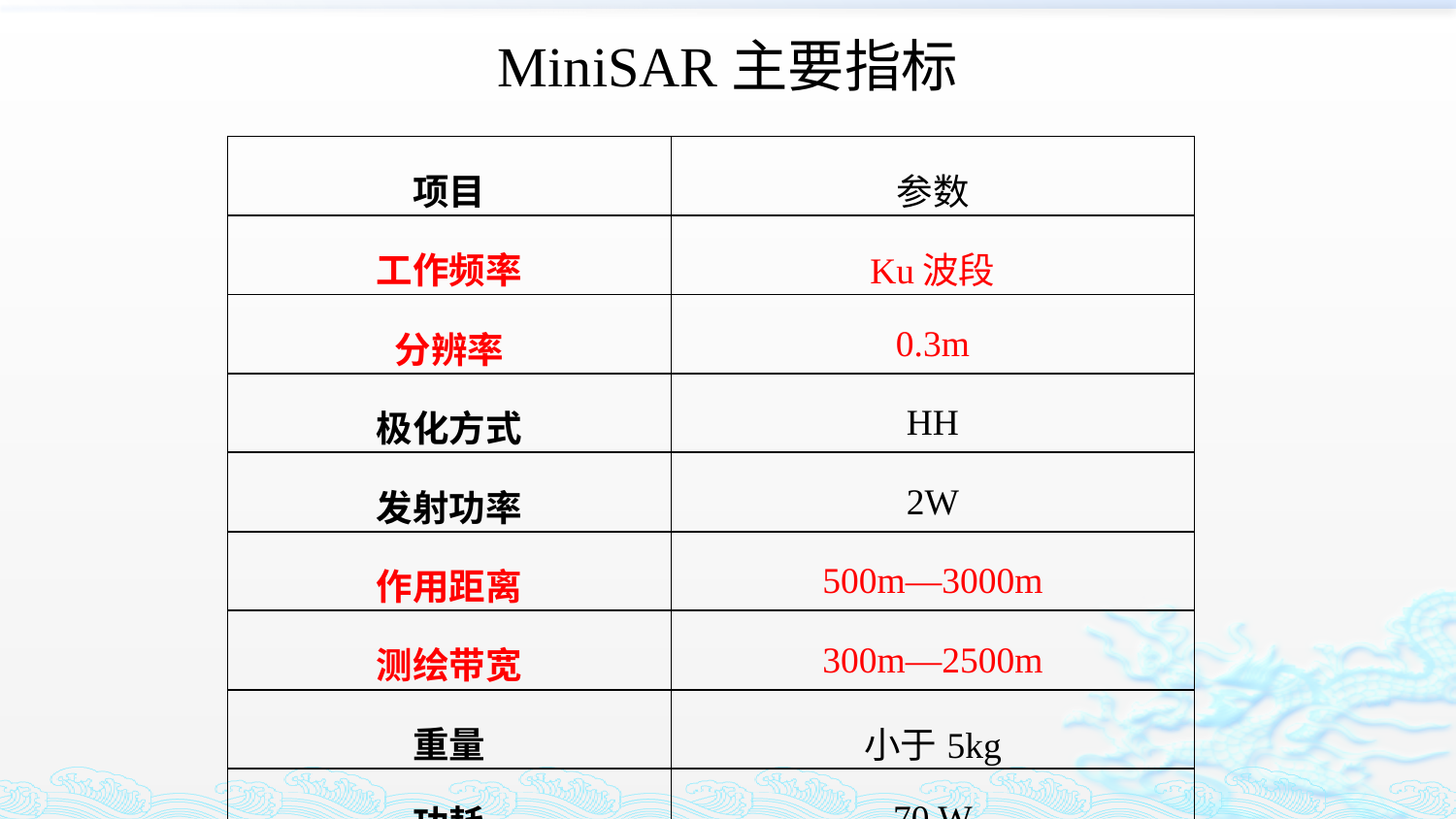

MiniSAR主要指标
| 项目 | 参数 |
| --- | --- |
| 工作频率 | Ku波段 |
| 分辨率 | 0.3m |
| 极化方式 | HH |
| 发射功率 | 2W |
| 作用距离 | 500m—3000m |
| 测绘带宽 | 300m—2500m |
| 重量 | 小于5kg |
| 功耗 | 70 W |
| 工作电压 | 18~30V |